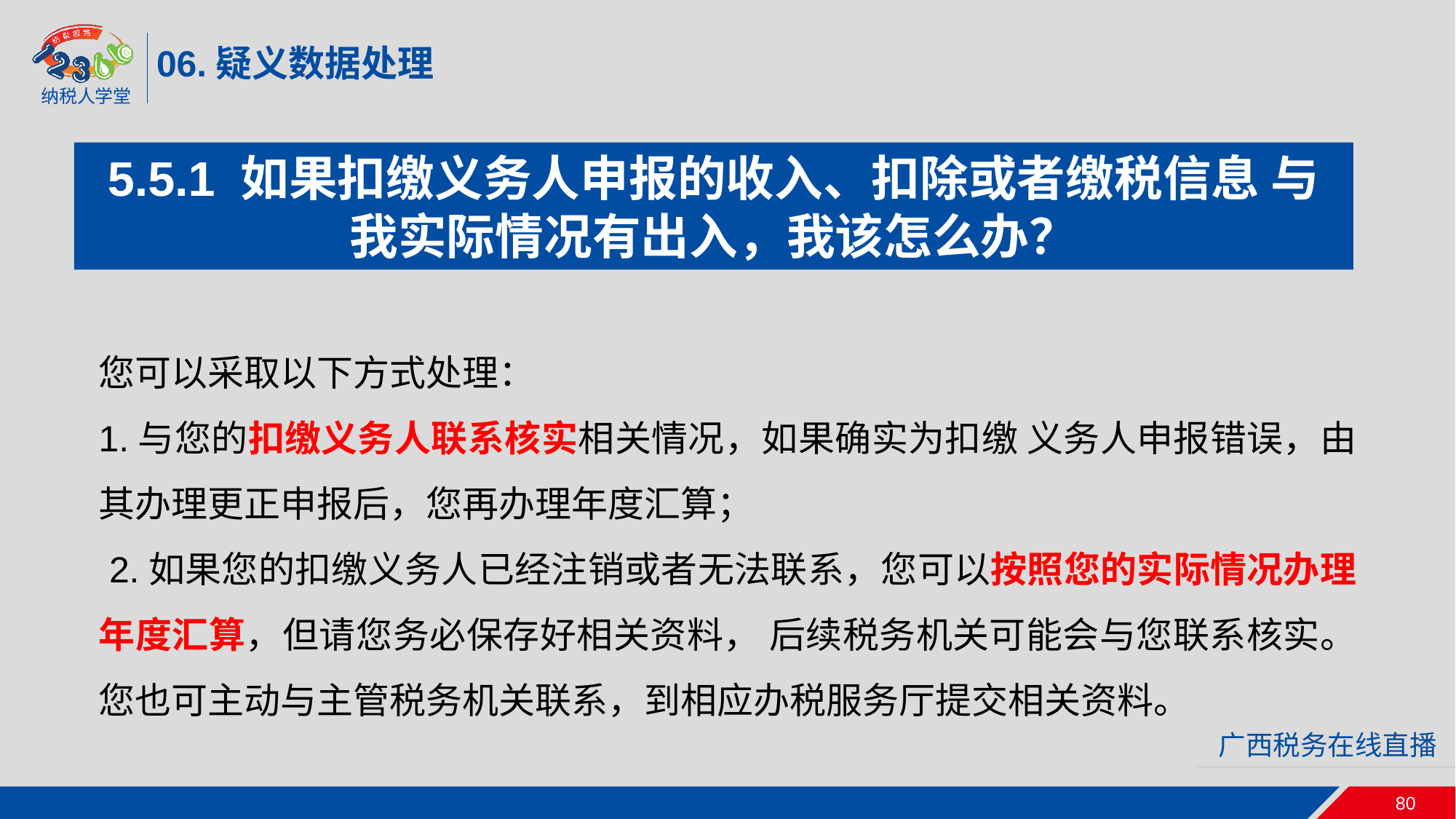

06.疑义数据处理
5.5.1 如果扣缴义务人申报的收入、扣除或者缴税信息 与我实际情况有出入，我该怎么办？
您可以采取以下方式处理：
1.与您的扣缴义务人联系核实相关情况，如果确实为扣缴 义务人申报错误，由其办理更正申报后，您再办理年度汇算；
 2.如果您的扣缴义务人已经注销或者无法联系，您可以按照您的实际情况办理年度汇算，但请您务必保存好相关资料， 后续税务机关可能会与您联系核实。您也可主动与主管税务机关联系，到相应办税服务厅提交相关资料。